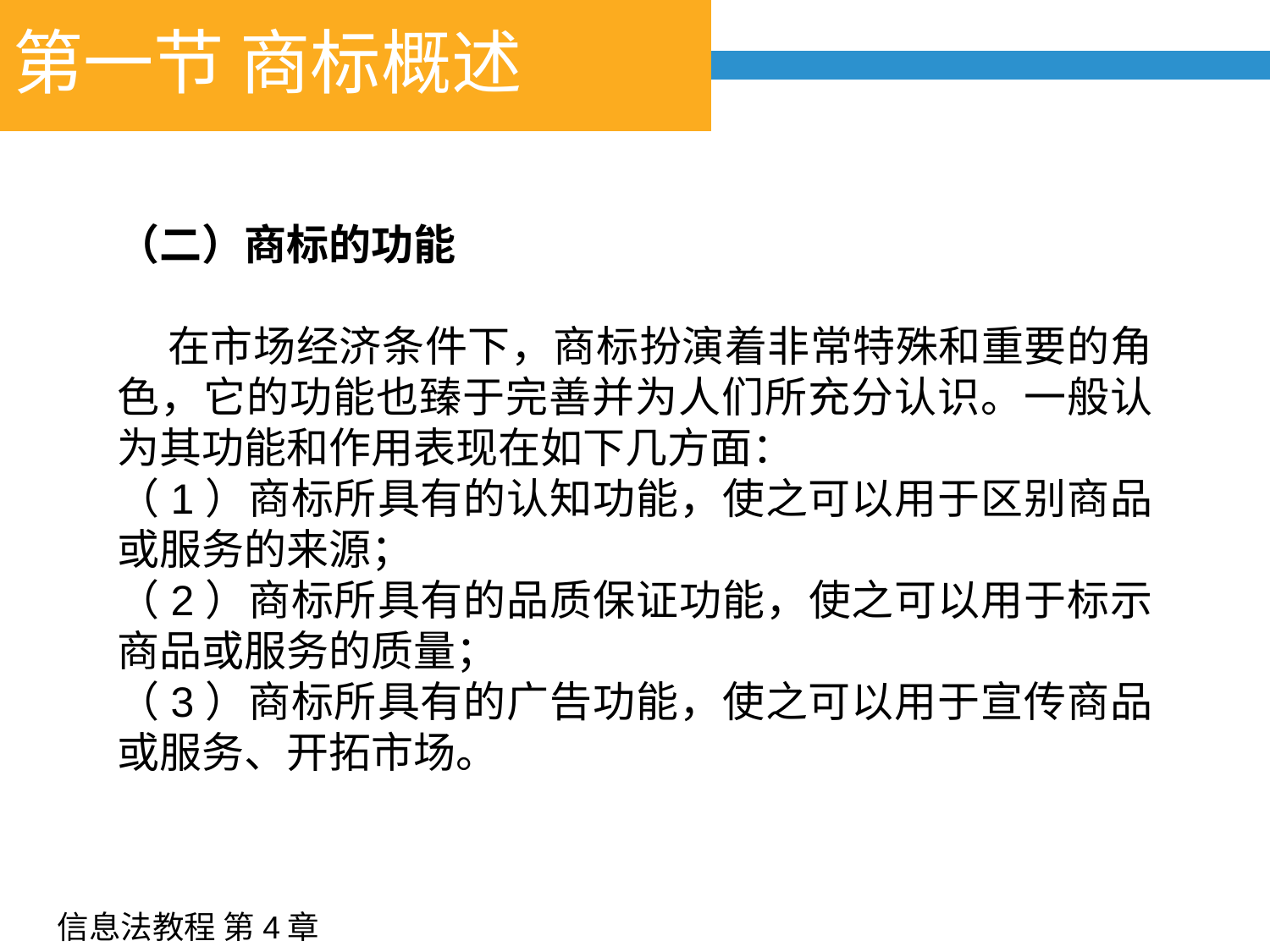

# 第一节 商标概述
（二）商标的功能

    在市场经济条件下，商标扮演着非常特殊和重要的角色，它的功能也臻于完善并为人们所充分认识。一般认为其功能和作用表现在如下几方面：
（1）商标所具有的认知功能，使之可以用于区别商品或服务的来源；
（2）商标所具有的品质保证功能，使之可以用于标示商品或服务的质量；
（3）商标所具有的广告功能，使之可以用于宣传商品或服务、开拓市场。
信息法教程 第4章